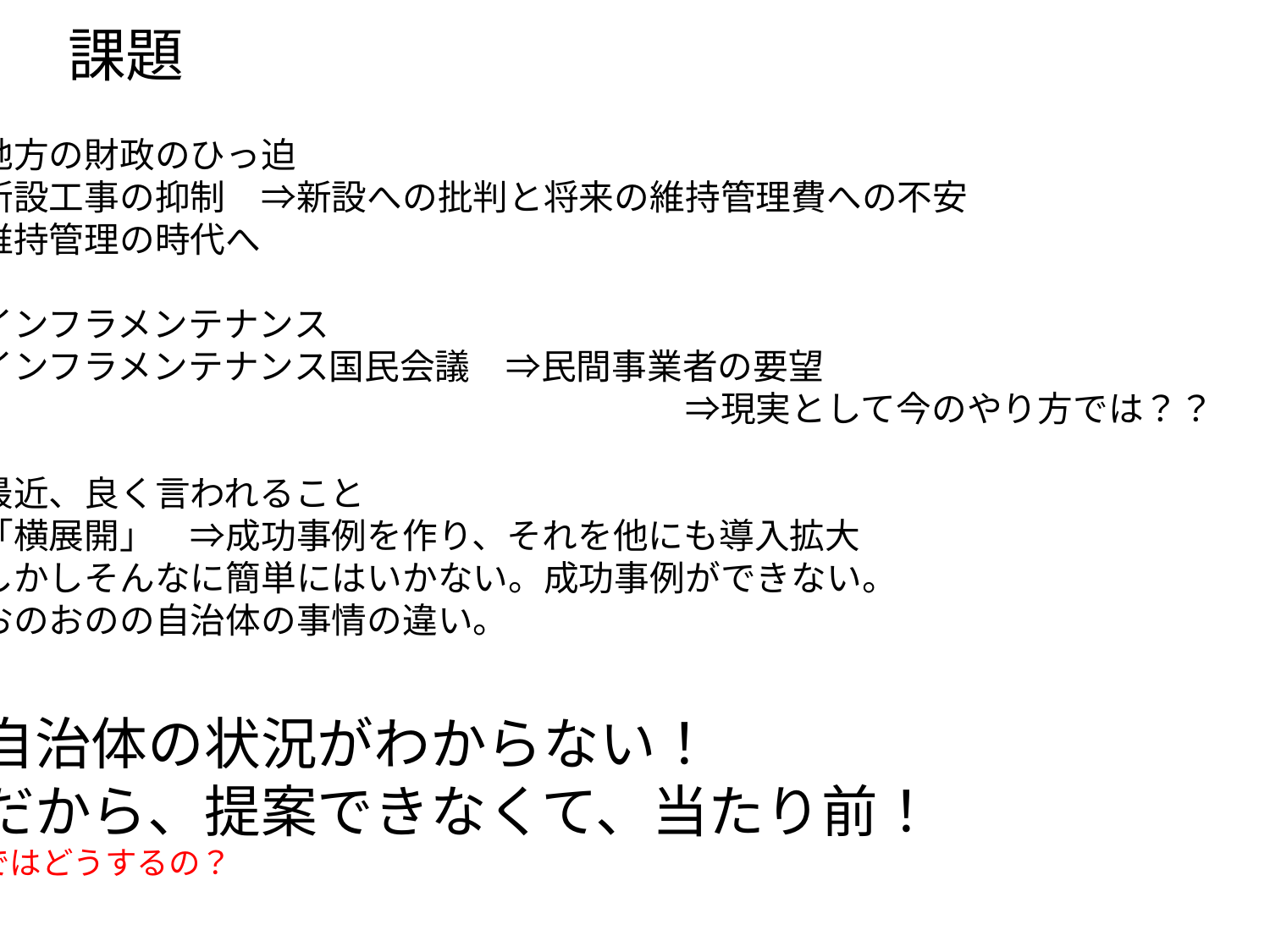

# 課題
地方の財政のひっ迫
新設工事の抑制　⇒新設への批判と将来の維持管理費への不安
維持管理の時代へ

インフラメンテナンス
インフラメンテナンス国民会議　⇒民間事業者の要望
　　　　　　　　　　　　　　　　　　　　⇒現実として今のやり方では？？

最近、良く言われること
「横展開」　⇒成功事例を作り、それを他にも導入拡大
しかしそんなに簡単にはいかない。成功事例ができない。
おのおのの自治体の事情の違い。

自治体の状況がわからない！
だから、提案できなくて、当たり前！
ではどうするの？